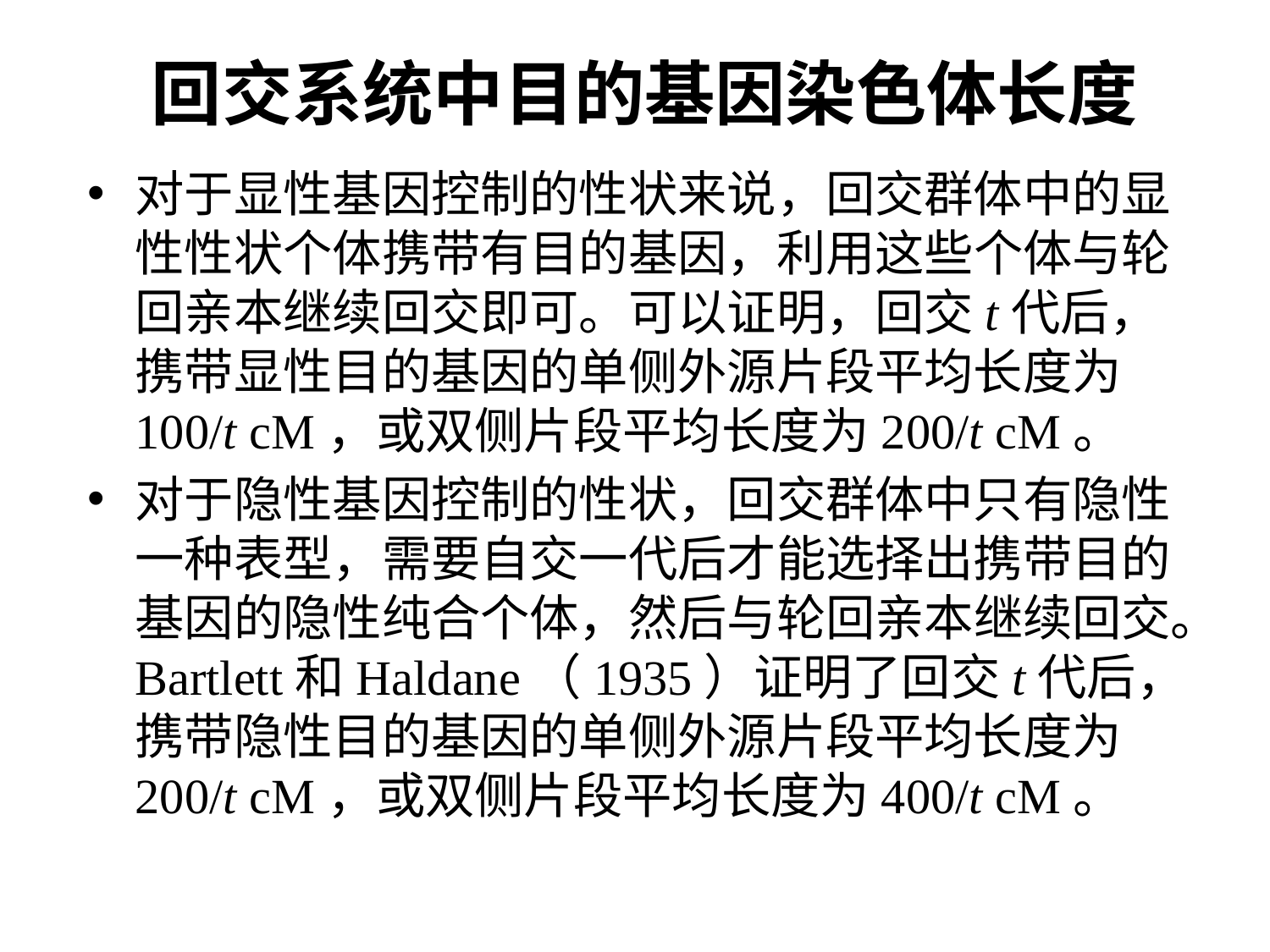

# 回交系统中目的基因染色体长度
对于显性基因控制的性状来说，回交群体中的显性性状个体携带有目的基因，利用这些个体与轮回亲本继续回交即可。可以证明，回交t代后，携带显性目的基因的单侧外源片段平均长度为100/t cM，或双侧片段平均长度为200/t cM。
对于隐性基因控制的性状，回交群体中只有隐性一种表型，需要自交一代后才能选择出携带目的基因的隐性纯合个体，然后与轮回亲本继续回交。Bartlett和Haldane（1935）证明了回交t代后，携带隐性目的基因的单侧外源片段平均长度为200/t cM，或双侧片段平均长度为400/t cM。